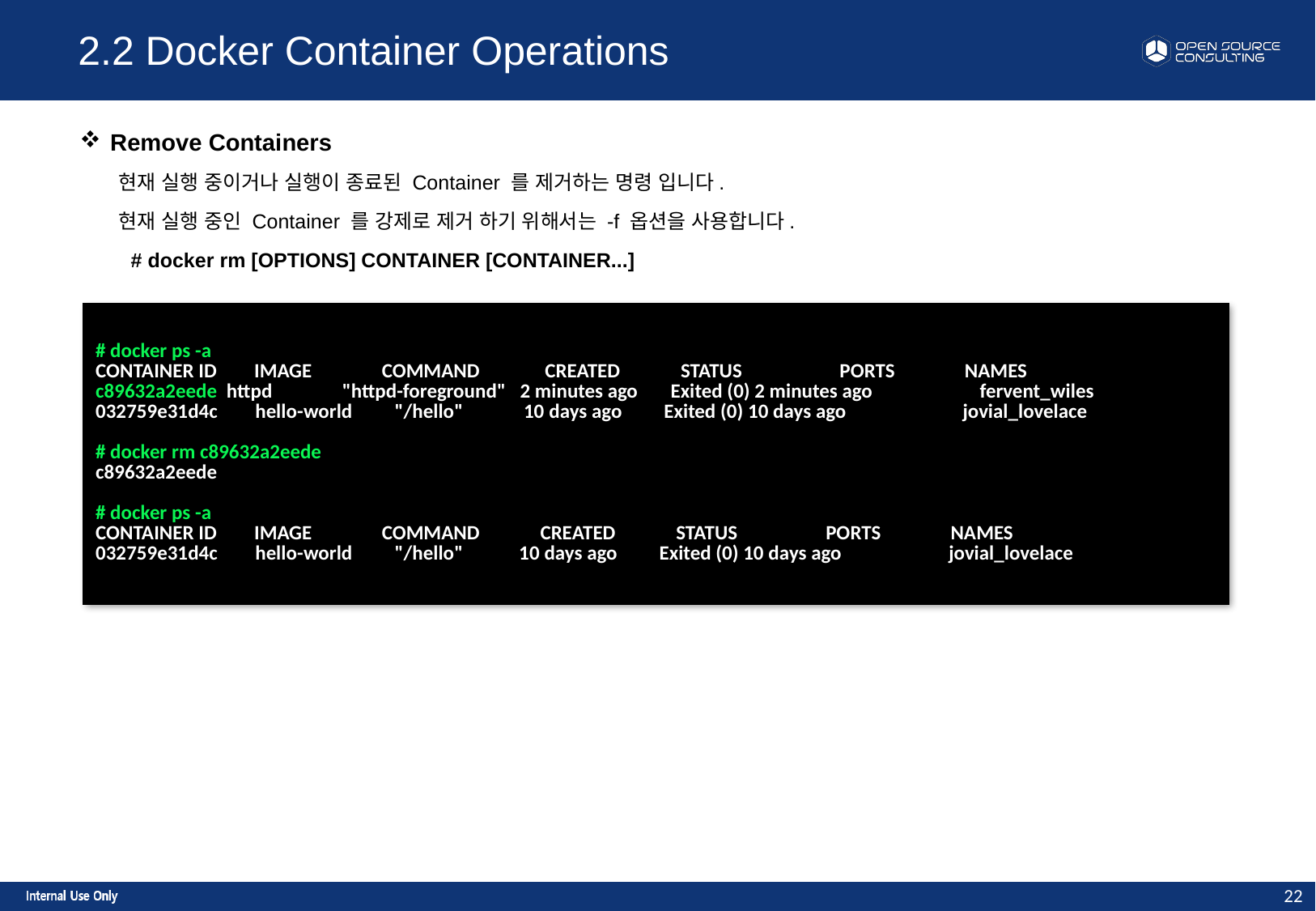

2.2 Docker Container Operations
Remove Containers
      현재 실행 중이거나 실행이 종료된 Container 를 제거하는 명령 입니다.
      현재 실행 중인 Container 를 강제로 제거 하기 위해서는 -f 옵션을 사용합니다.
         # docker rm [OPTIONS] CONTAINER [CONTAINER...]
| # docker ps -a CONTAINER ID        IMAGE               COMMAND              CREATED             STATUS                     PORTS               NAMES c89632a2eede httpd               "httpd-foreground"   2 minutes ago       Exited (0) 2 minutes ago                       fervent\_wiles 032759e31d4c        hello-world         "/hello"             10 days ago         Exited (0) 10 days ago                         jovial\_lovelace # docker rm c89632a2eede c89632a2eede # docker ps -a CONTAINER ID        IMAGE               COMMAND             CREATED             STATUS                   PORTS               NAMES 032759e31d4c        hello-world         "/hello"            10 days ago         Exited (0) 10 days ago                       jovial\_lovelace |
| --- |
22